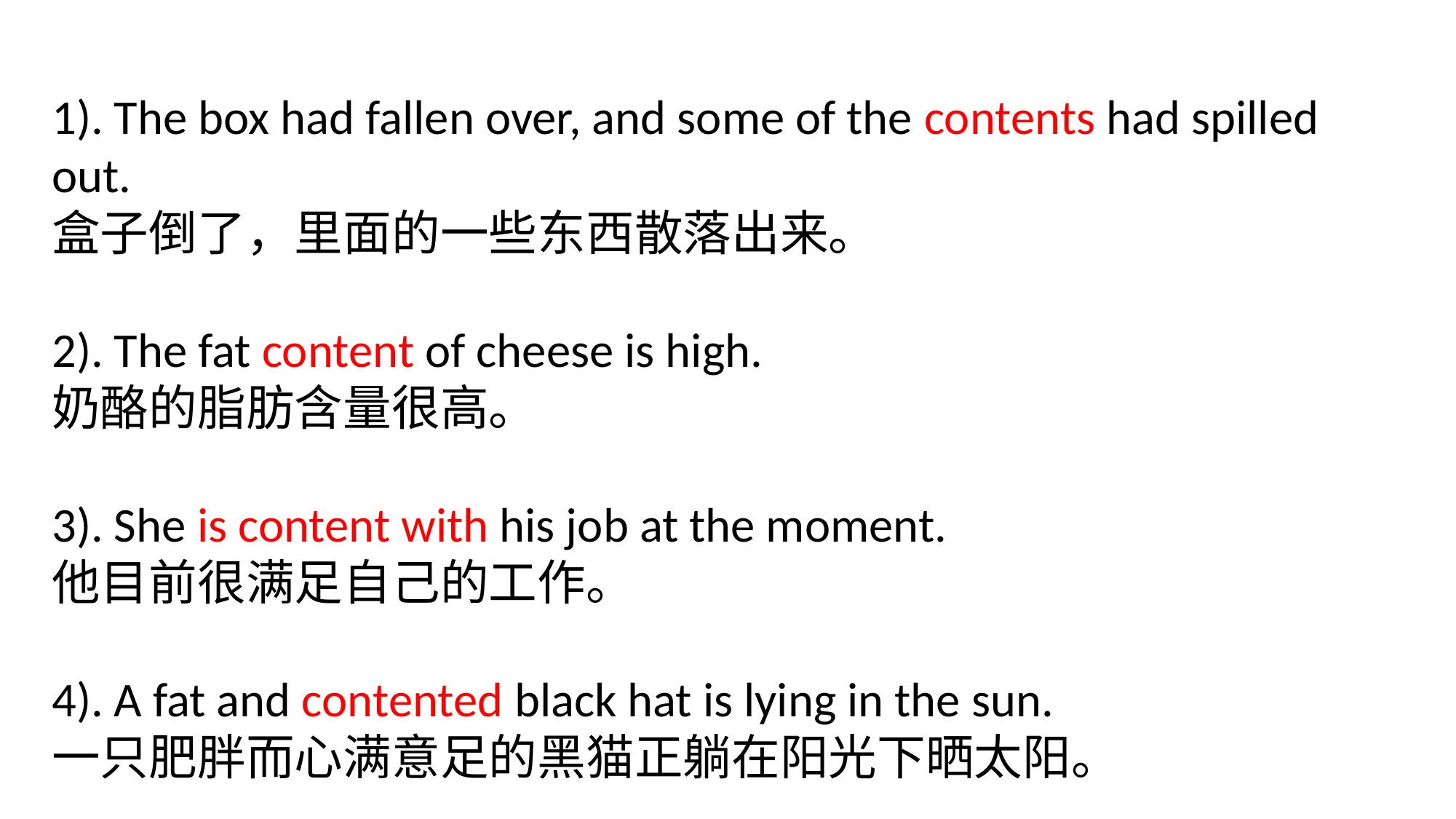

1). The box had fallen over, and some of the contents had spilled out.
盒子倒了，里面的一些东西散落出来。

2). The fat content of cheese is high.
奶酪的脂肪含量很高。

3). She is content with his job at the moment.
他目前很满足自己的工作。

4). A fat and contented black hat is lying in the sun.
一只肥胖而心满意足的黑猫正躺在阳光下晒太阳。